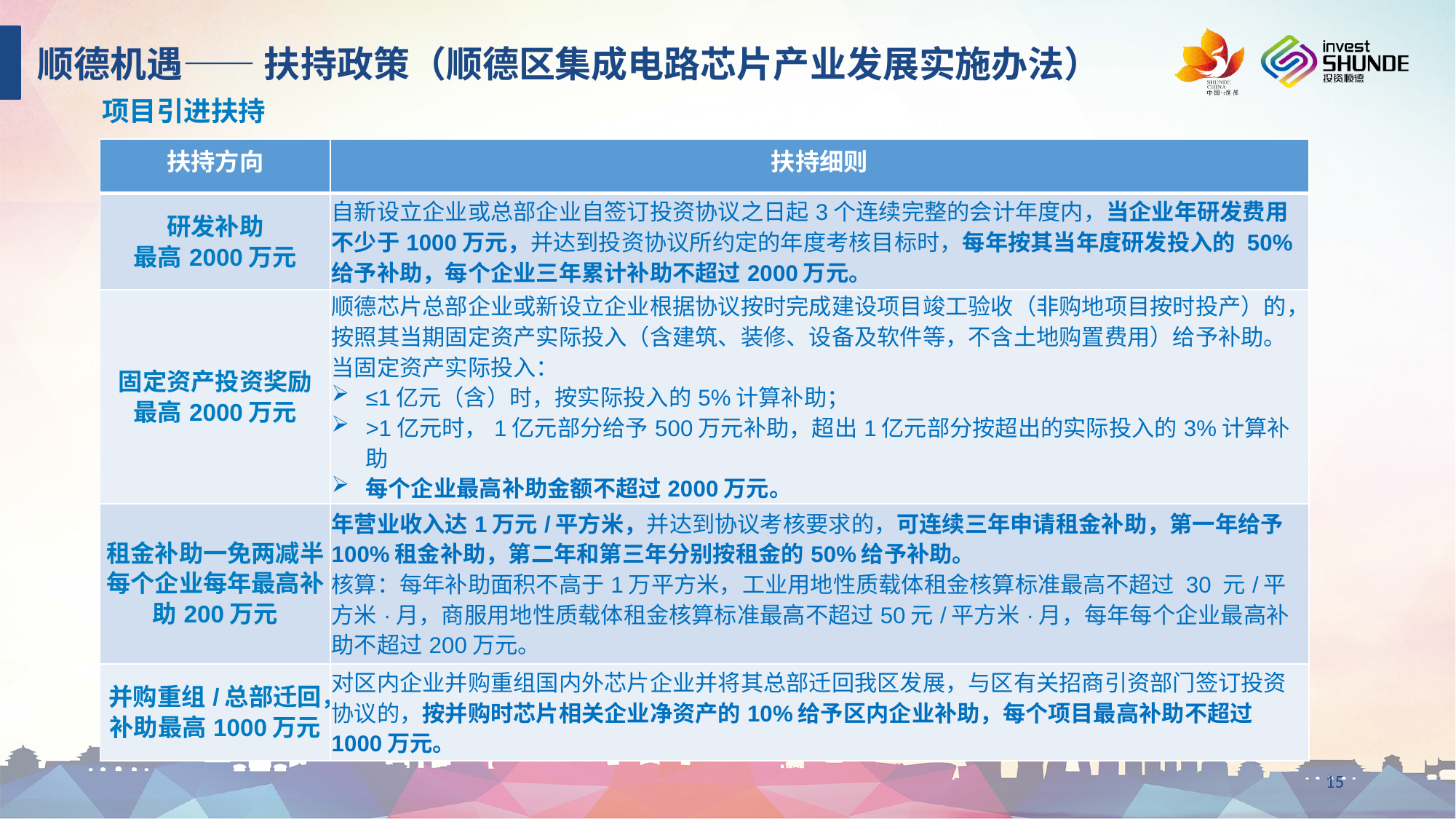

顺德机遇—— 扶持政策（顺德区集成电路芯片产业发展实施办法）
项目引进扶持
| 扶持方向 | 扶持细则 |
| --- | --- |
| 研发补助 最高2000万元 | 自新设立企业或总部企业自签订投资协议之日起3个连续完整的会计年度内，当企业年研发费用不少于1000万元，并达到投资协议所约定的年度考核目标时，每年按其当年度研发投入的 50%给予补助，每个企业三年累计补助不超过2000万元。 |
| 固定资产投资奖励 最高2000万元 | 顺德芯片总部企业或新设立企业根据协议按时完成建设项目竣工验收（非购地项目按时投产）的，按照其当期固定资产实际投入（含建筑、装修、设备及软件等，不含土地购置费用）给予补助。当固定资产实际投入： ≤1亿元（含）时，按实际投入的5%计算补助； >1亿元时，1亿元部分给予500万元补助，超出1亿元部分按超出的实际投入的3%计算补助 每个企业最高补助金额不超过2000万元。 |
| 租金补助一免两减半每个企业每年最高补助200万元 | 年营业收入达1万元/平方米，并达到协议考核要求的，可连续三年申请租金补助，第一年给予 100%租金补助，第二年和第三年分别按租金的50%给予补助。 核算：每年补助面积不高于1万平方米，工业用地性质载体租金核算标准最高不超过 30 元/平方米·月，商服用地性质载体租金核算标准最高不超过50元/平方米·月，每年每个企业最高补助不超过200万元。 |
| 并购重组/总部迁回，补助最高1000万元 | 对区内企业并购重组国内外芯片企业并将其总部迁回我区发展，与区有关招商引资部门签订投资协议的，按并购时芯片相关企业净资产的10%给予区内企业补助，每个项目最高补助不超过1000万元。 |
15